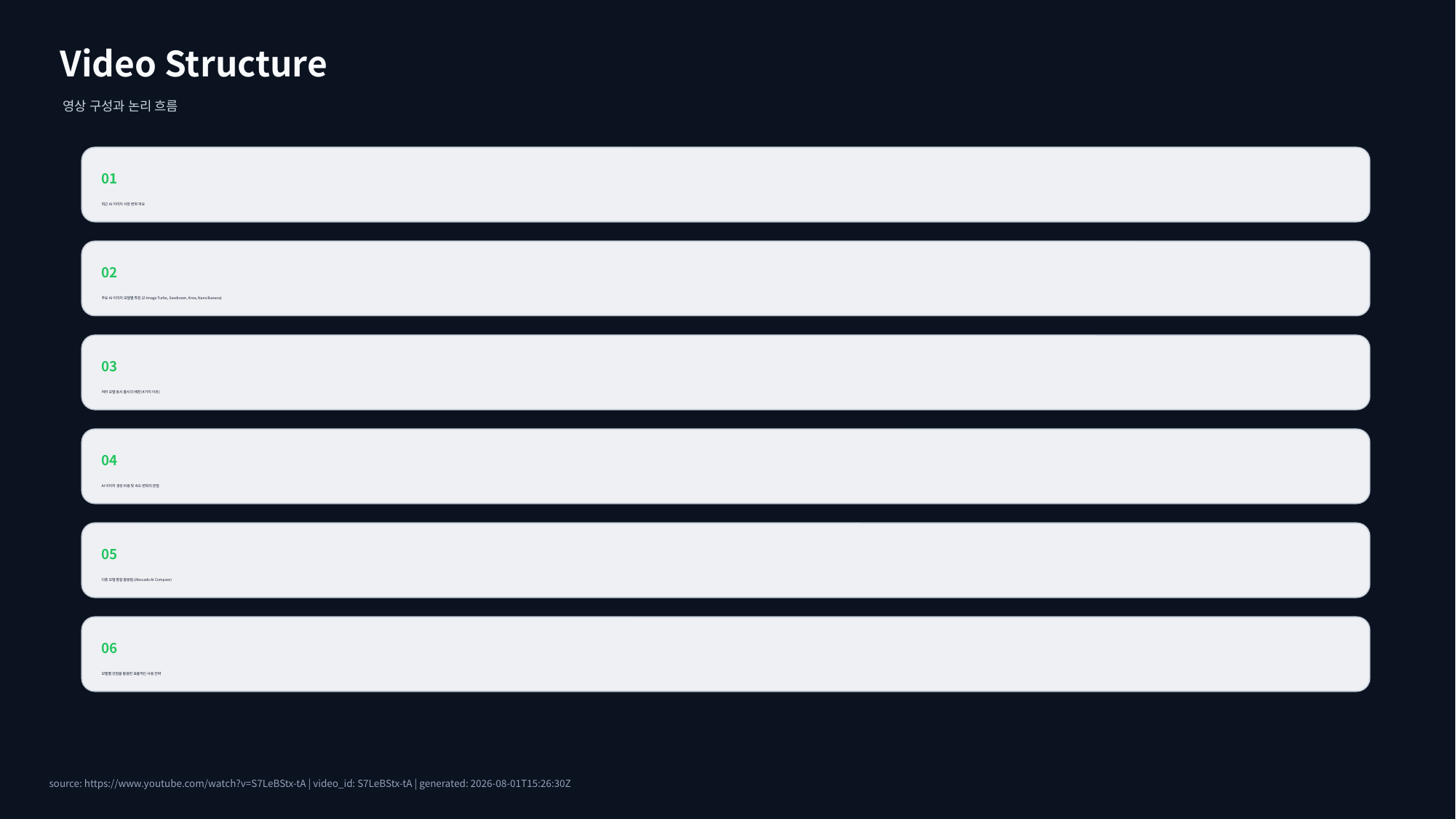

Video Structure
영상 구성과 논리 흐름

01
최근 AI 이미지 시장 변화 개요

02
주요 AI 이미지 모델별 특징 (Z-Image Turbo, Seedream, Krea, Nano Banana)

03
여러 모델 동시 출시의 배경 (4가지 이유)

04
AI 이미지 생성 비용 및 속도 변화의 본질

05
다중 모델 통합 활용법 (Abocado AI Compare)

06
모델별 강점을 활용한 효율적인 사용 전략
source: https://www.youtube.com/watch?v=S7LeBStx-tA | video_id: S7LeBStx-tA | generated: 2026-08-01T15:26:30Z